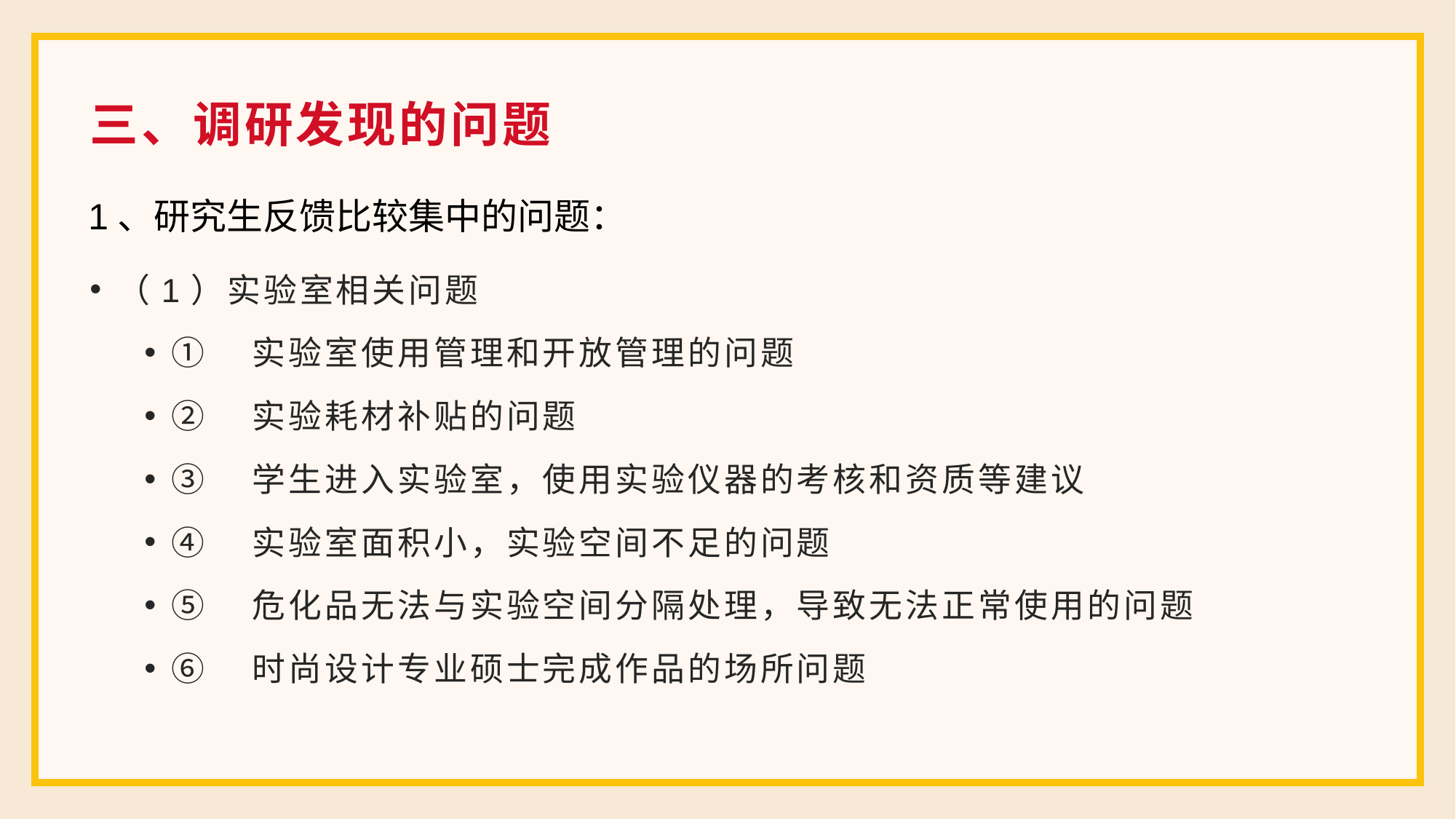

三、调研发现的问题
1、研究生反馈比较集中的问题：
（1）实验室相关问题
①　实验室使用管理和开放管理的问题
②　实验耗材补贴的问题
③　学生进入实验室，使用实验仪器的考核和资质等建议
④　实验室面积小，实验空间不足的问题
⑤　危化品无法与实验空间分隔处理，导致无法正常使用的问题
⑥　时尚设计专业硕士完成作品的场所问题